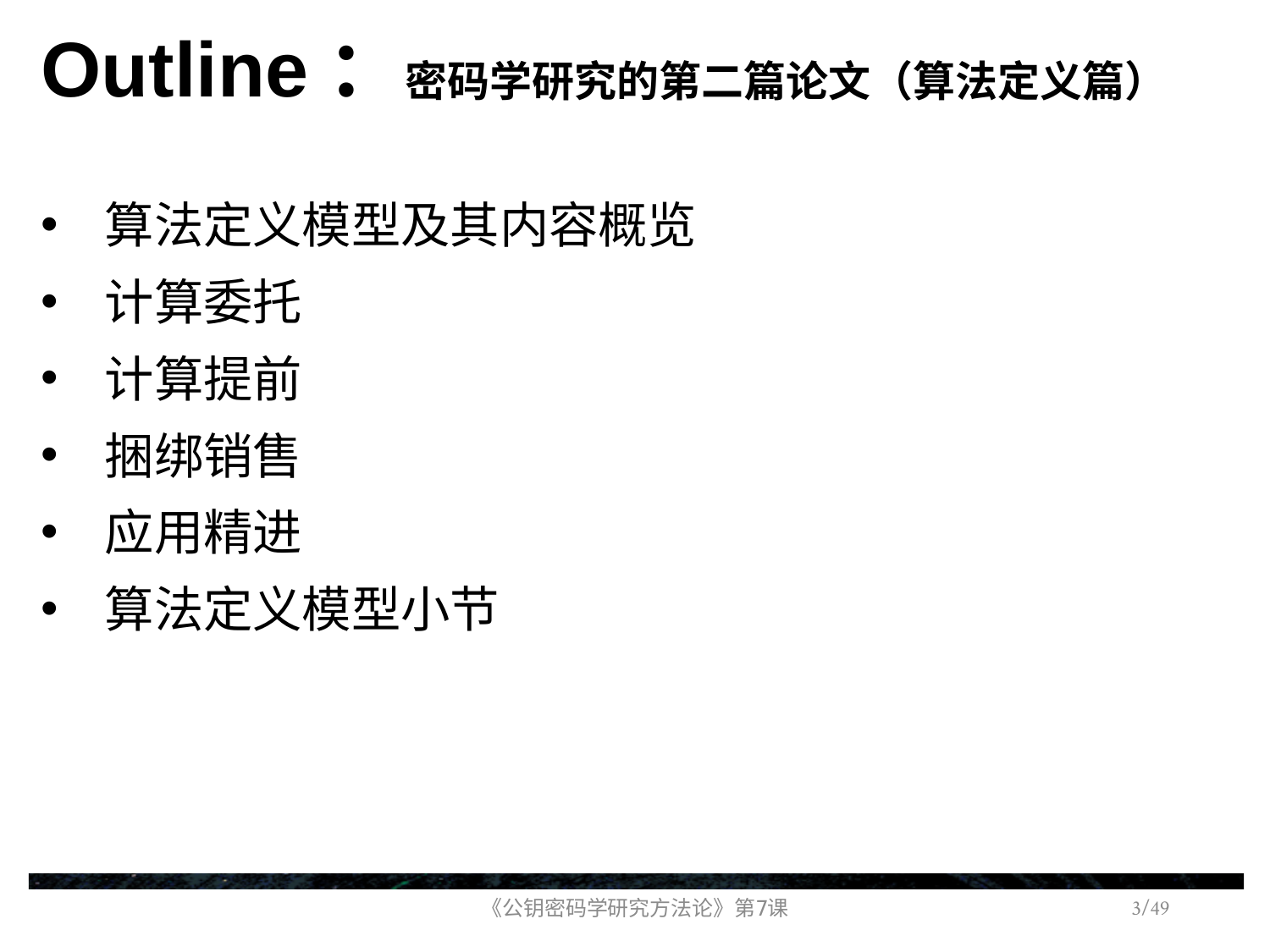

# Outline：密码学研究的第二篇论文（算法定义篇）
算法定义模型及其内容概览
计算委托
计算提前
捆绑销售
应用精进
算法定义模型小节
《公钥密码学研究方法论》第7课
3/49